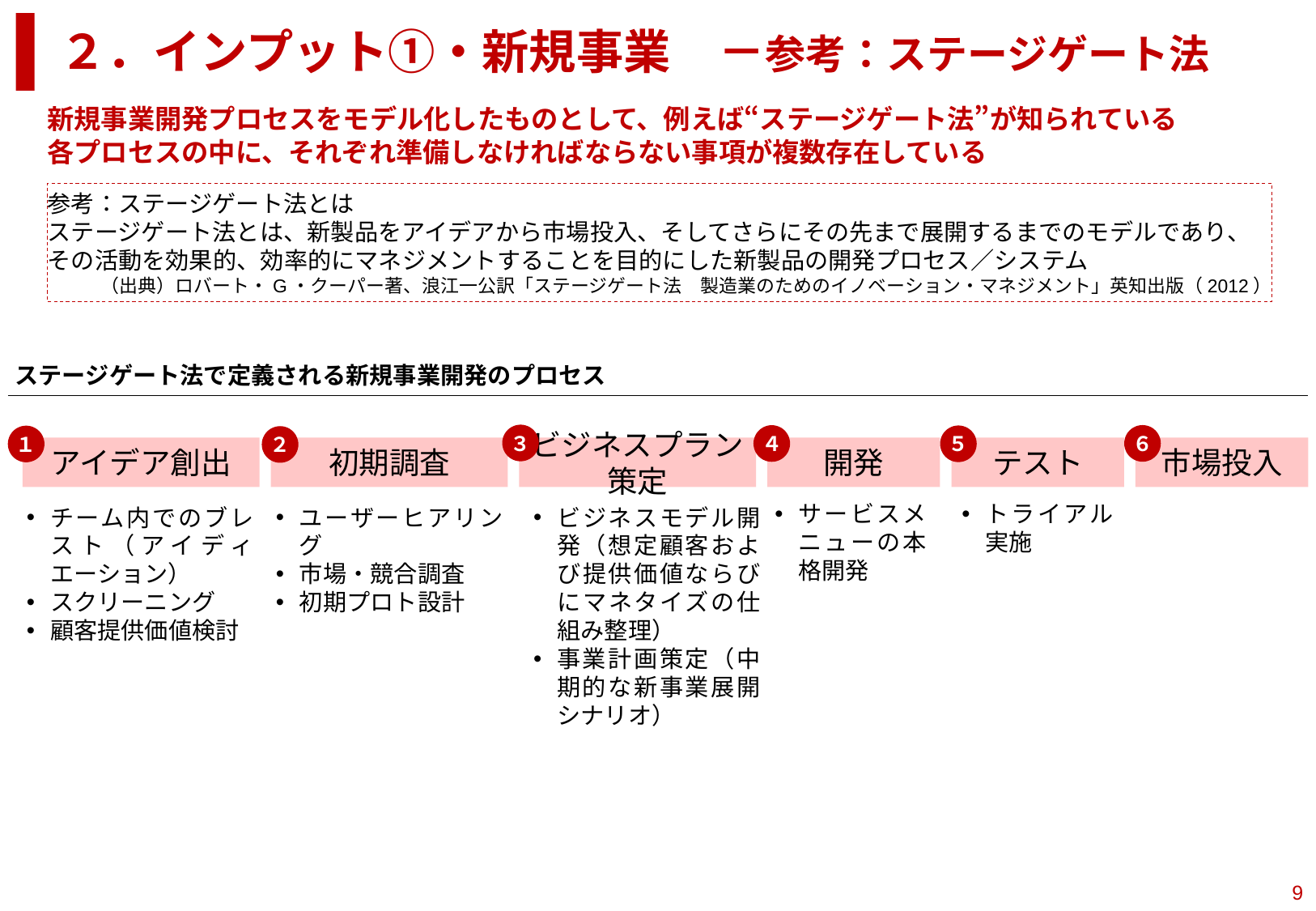

２．インプット①・新規事業　－参考：ステージゲート法
新規事業開発プロセスをモデル化したものとして、例えば“ステージゲート法”が知られている
各プロセスの中に、それぞれ準備しなければならない事項が複数存在している
参考：ステージゲート法とは
ステージゲート法とは、新製品をアイデアから市場投入、そしてさらにその先まで展開するまでのモデルであり、その活動を効果的、効率的にマネジメントすることを目的にした新製品の開発プロセス／システム
（出典）ロバート・G・クーパー著、浪江一公訳「ステージゲート法　製造業のためのイノベーション・マネジメント」英知出版（2012）
ステージゲート法で定義される新規事業開発のプロセス
３
６
４
５
１
２
テスト
市場投入
開発
初期調査
ビジネスプラン策定
アイデア創出
サービスメニューの本格開発
トライアル実施
チーム内でのブレスト（アイディエーション）
スクリーニング
顧客提供価値検討
ユーザーヒアリング
市場・競合調査
初期プロト設計
ビジネスモデル開発（想定顧客および提供価値ならびにマネタイズの仕組み整理）
事業計画策定（中期的な新事業展開シナリオ）
9